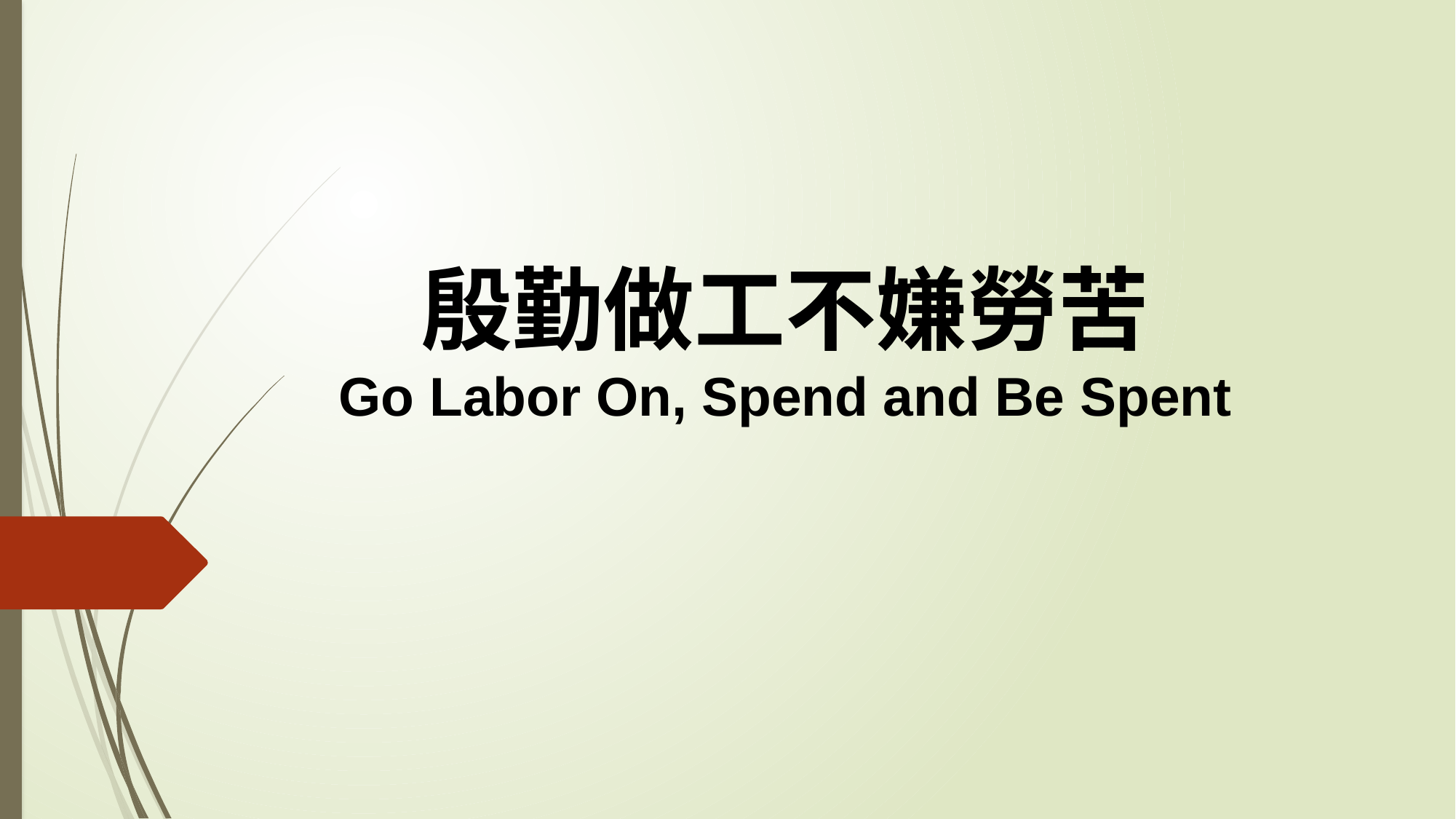

# 殷勤做工不嫌勞苦 Go Labor On, Spend and Be Spent